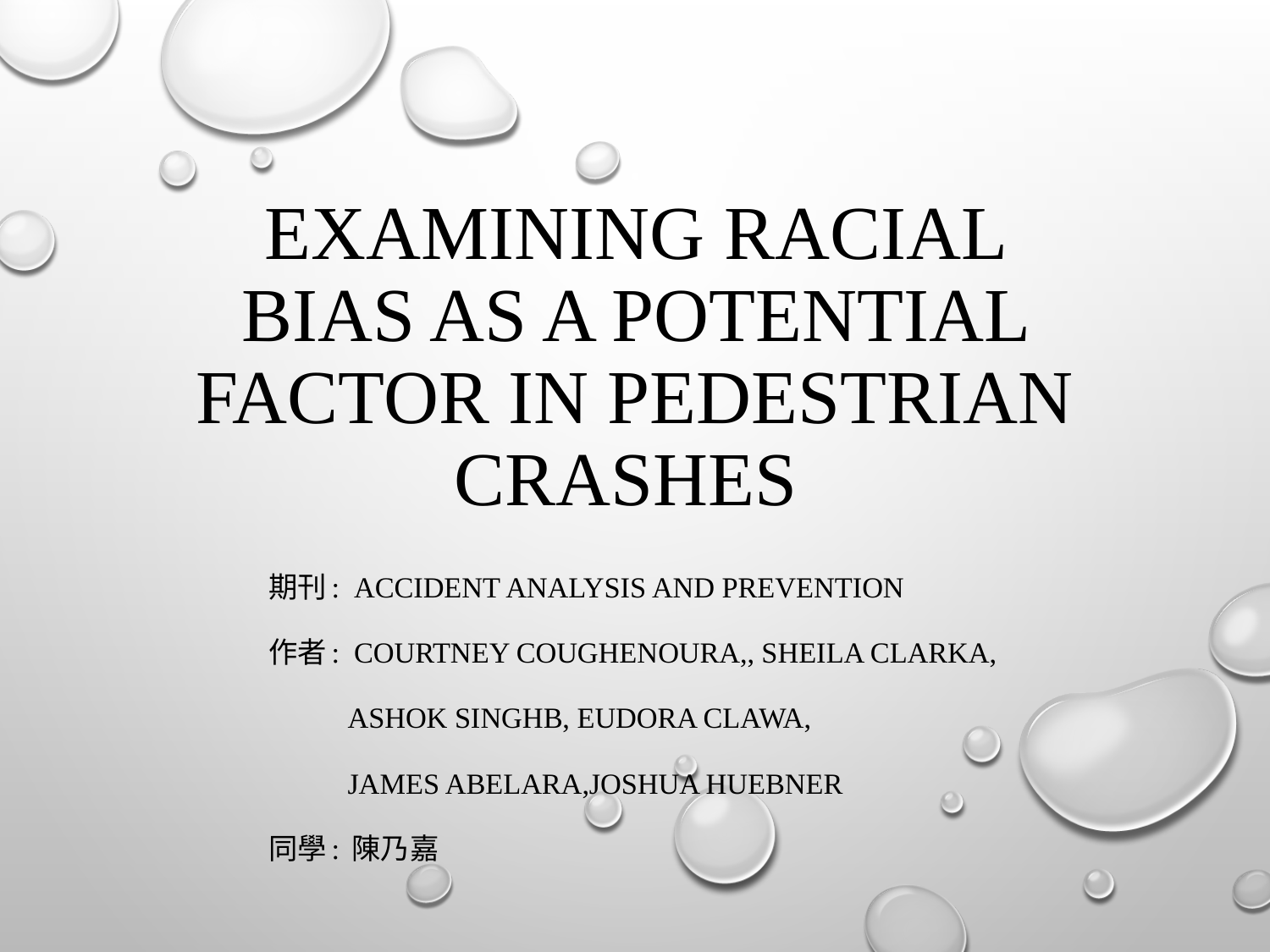

# Examining racial bias as a potential factor in pedestrian crashes
期刊:  Accident Analysis and Prevention
作者:  Courtney Coughenoura,, Sheila Clarka,
           Ashok Singhb, Eudora Clawa,
           James Abelara,Joshua Huebner
同學: 陳乃嘉